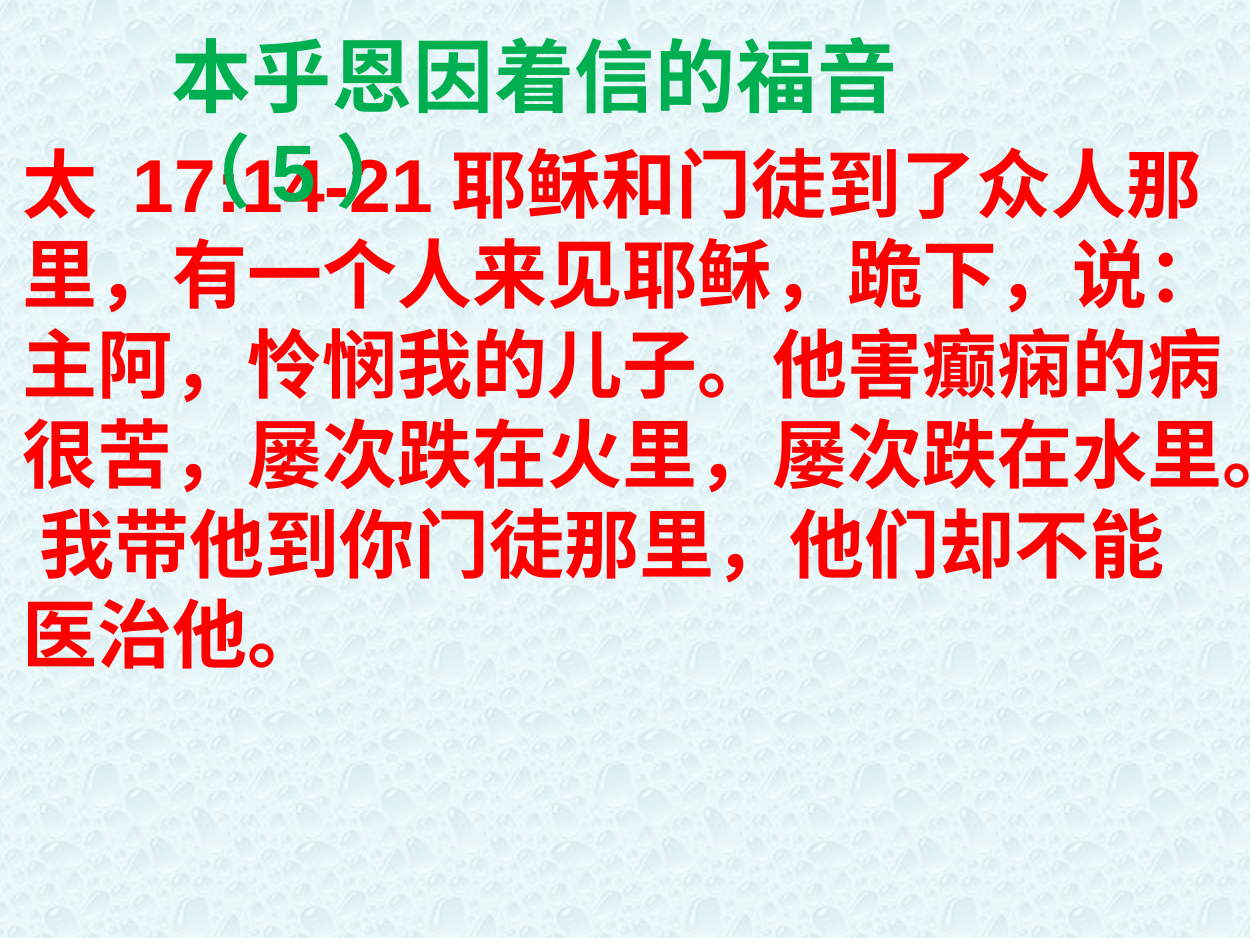

本乎恩因着信的福音（5）
太 17:14-21耶稣和门徒到了众人那里，有一个人来见耶稣，跪下，说： 主阿，怜悯我的儿子。他害癫痫的病很苦，屡次跌在火里，屡次跌在水里。 我带他到你门徒那里，他们却不能医治他。